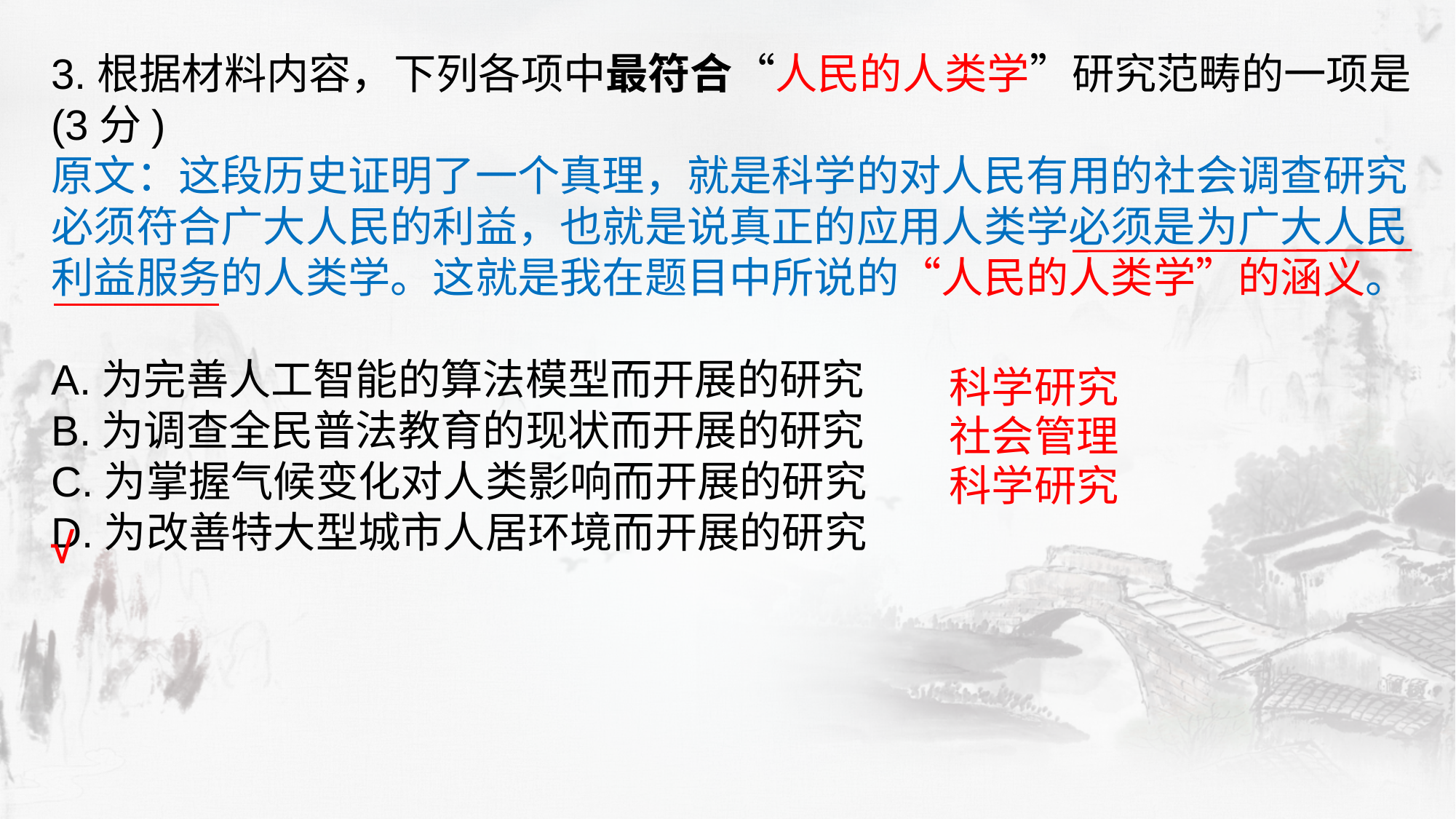

3.根据材料内容，下列各项中最符合“人民的人类学”研究范畴的一项是(3分)
原文：这段历史证明了一个真理，就是科学的对人民有用的社会调查研究必须符合广大人民的利益，也就是说真正的应用人类学必须是为广大人民利益服务的人类学。这就是我在题目中所说的“人民的人类学”的涵义。

A.为完善人工智能的算法模型而开展的研究
B.为调查全民普法教育的现状而开展的研究
C.为掌握气候变化对人类影响而开展的研究
D.为改善特大型城市人居环境而开展的研究
科学研究
社会管理
科学研究
√